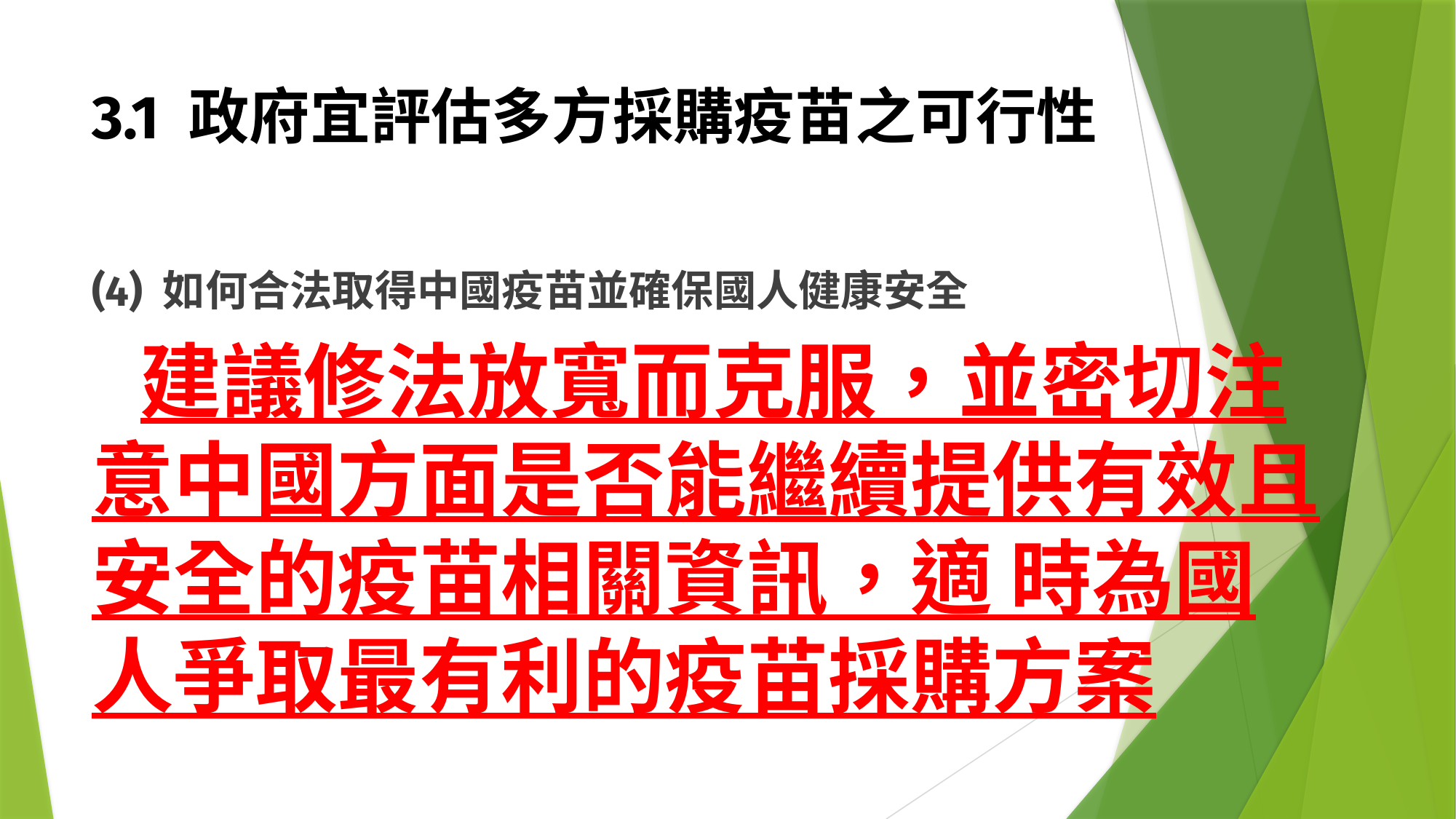

# 3.1 政府宜評估多方採購疫苗之可行性
(4) 如何合法取得中國疫苗並確保國人健康安全
    建議修法放寬而克服，並密切注意中國方面是否能繼續提供有效且安全的疫苗相關資訊，適 時為國人爭取最有利的疫苗採購方案